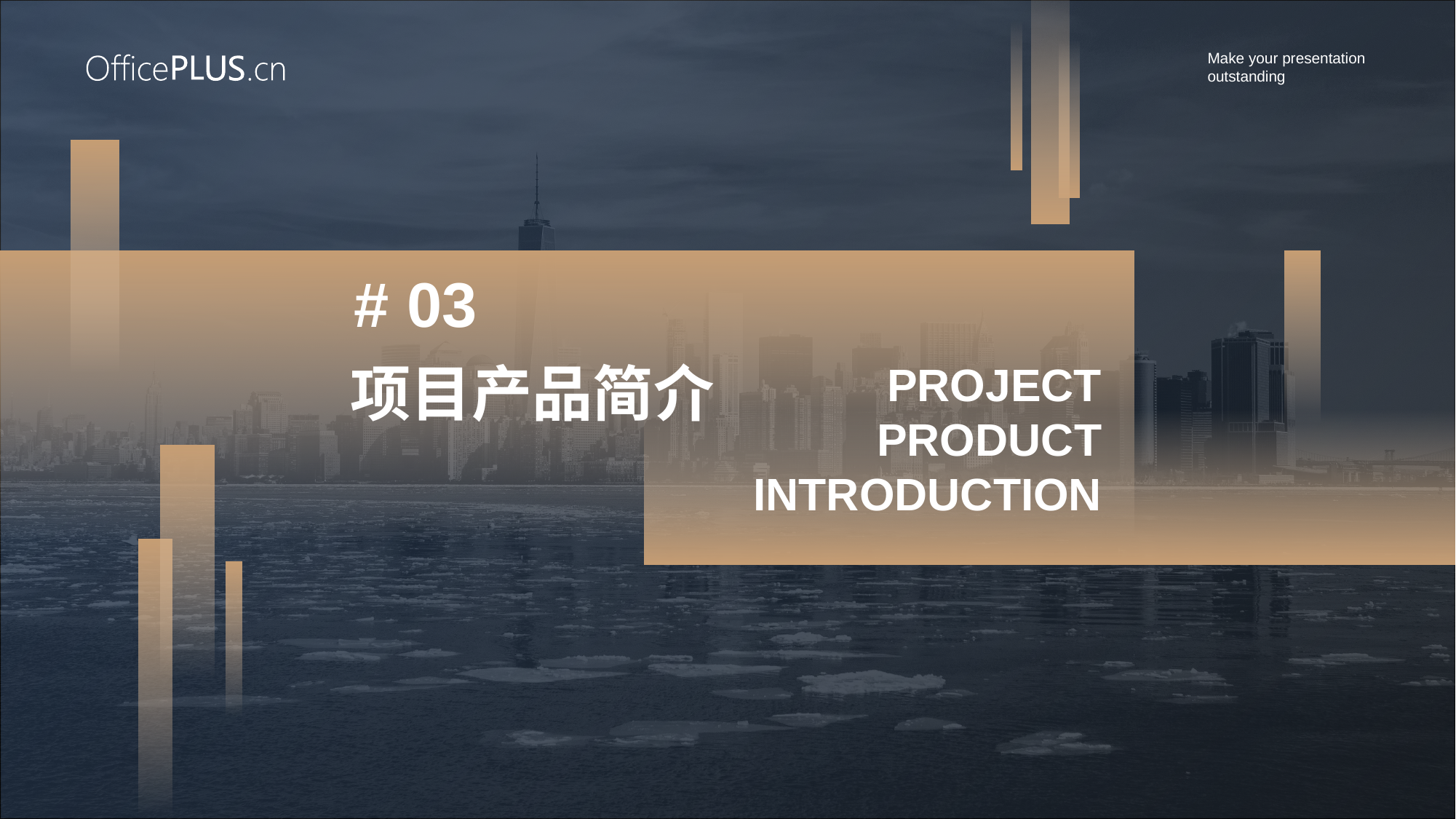

Project Background Introduction

# 03
项目产品简介
Project Product Introduction